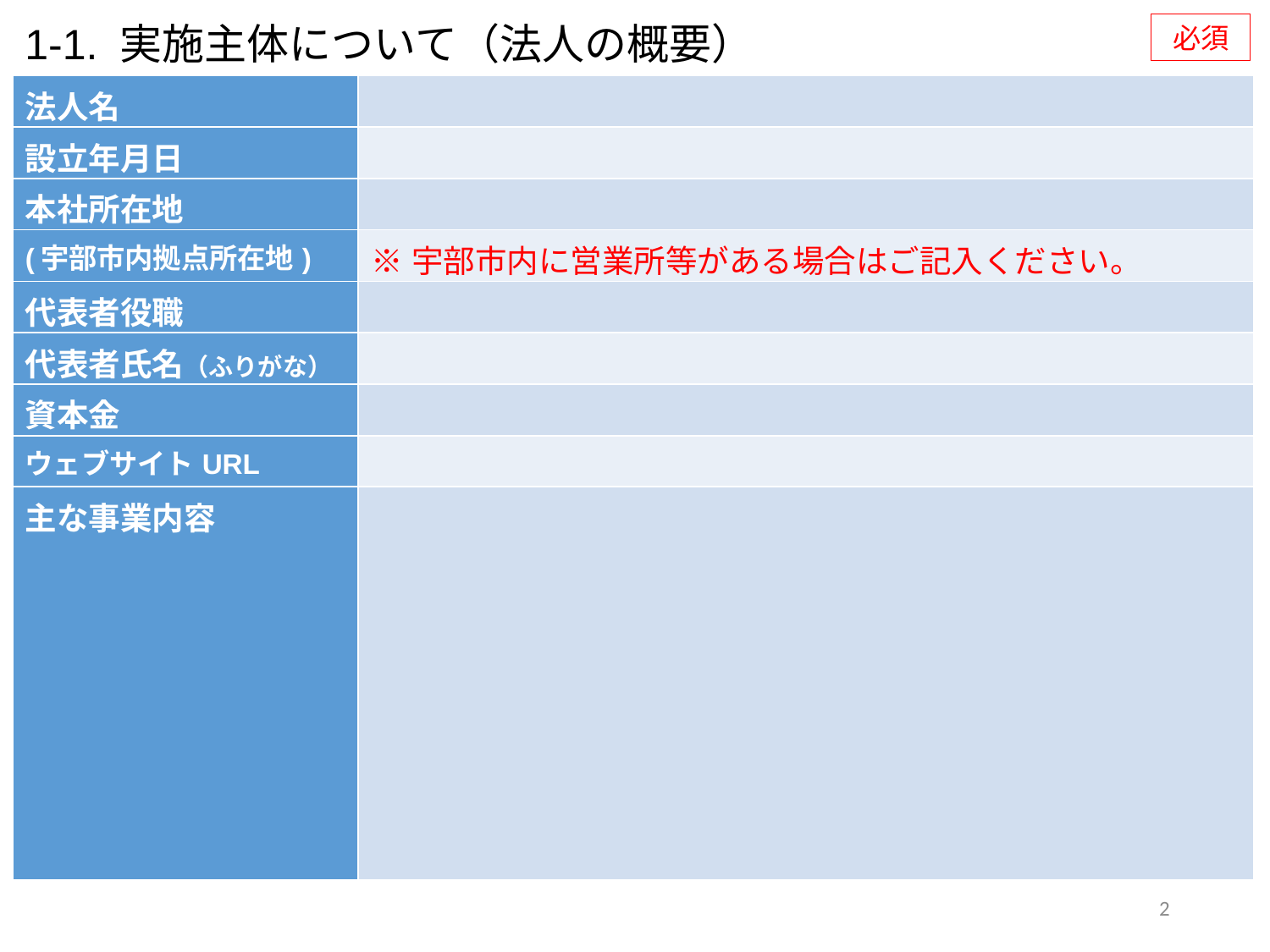

1-1. 実施主体について（法人の概要）
必須
| 法人名 |  |
| --- | --- |
| 設立年月日 |  |
| 本社所在地 |  |
| (宇部市内拠点所在地) | ※宇部市内に営業所等がある場合はご記入ください。 |
| 代表者役職 |  |
| 代表者氏名（ふりがな） |  |
| 資本金 |  |
| ウェブサイトURL |  |
| 主な事業内容 |  |
2